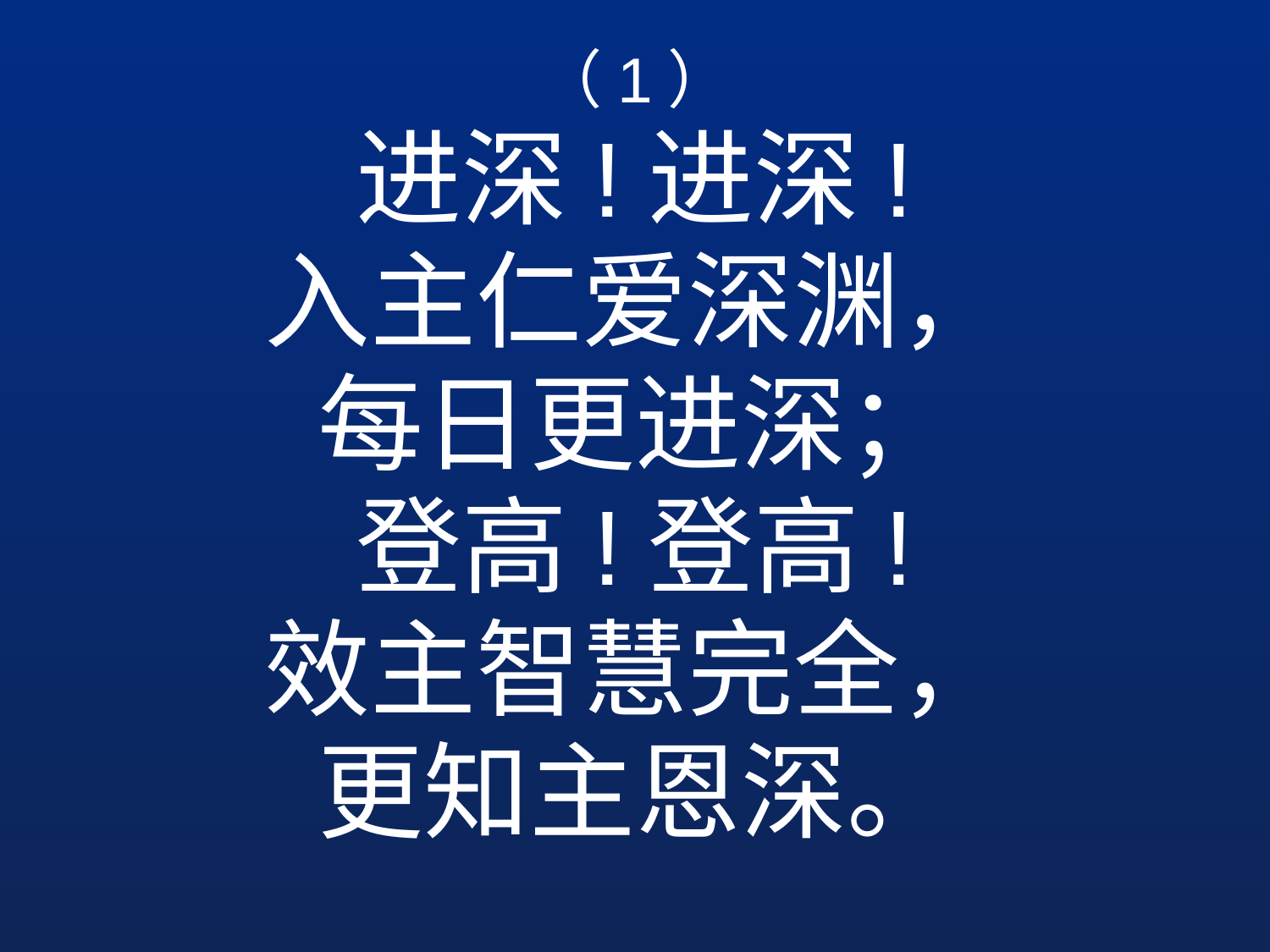

（1）
进深!进深!
入主仁爱深渊，
每日更进深；
登高!登高!
效主智慧完全，
更知主恩深。